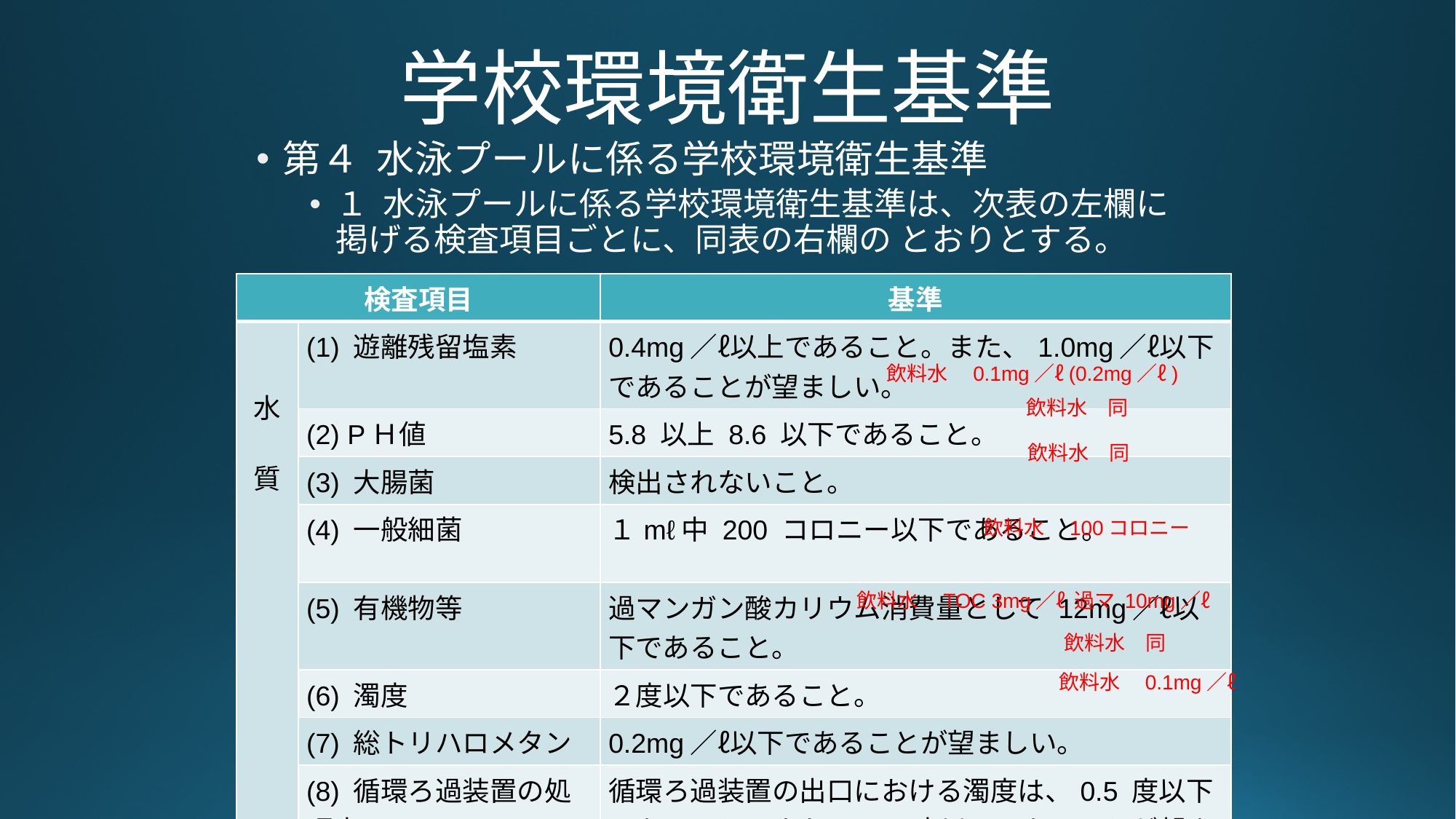

# 学校環境衛生基準
第４  水泳プールに係る学校環境衛生基準
１  水泳プールに係る学校環境衛生基準は、次表の左欄に掲げる検査項目ごとに、同表の右欄の とおりとする。

| 検査項目 |  | 基準 |
| --- | --- | --- |
| 水 質 | (1) 遊離残留塩素 | 0.4mg／ℓ以上であること。また、1.0mg／ℓ以下であることが望ましい。 |
|  | (2) PＨ値 | 5.8 以上 8.6 以下であること。 |
|  | (3) 大腸菌 | 検出されないこと。 |
|  | (4) 一般細菌 | １mℓ中 200 コロニー以下であること。 |
|  | (5) 有機物等 | 過マンガン酸カリウム消費量として 12mg／ℓ以下であること。 |
|  | (6) 濁度 | ２度以下であること。 |
|  | (7) 総トリハロメタン | 0.2mg／ℓ以下であることが望ましい。 |
|  | (8) 循環ろ過装置の処理水 | 循環ろ過装置の出口における濁度は、0.5 度以下であること。また、0.1 度以下であることが望ましい。 |
飲料水　0.1mg／ℓ(0.2mg／ℓ)
飲料水　同
飲料水　同
飲料水　100コロニー
飲料水　TOC 3mg／ℓ  過マ 10mg／ℓ
飲料水　同
飲料水　0.1mg／ℓ